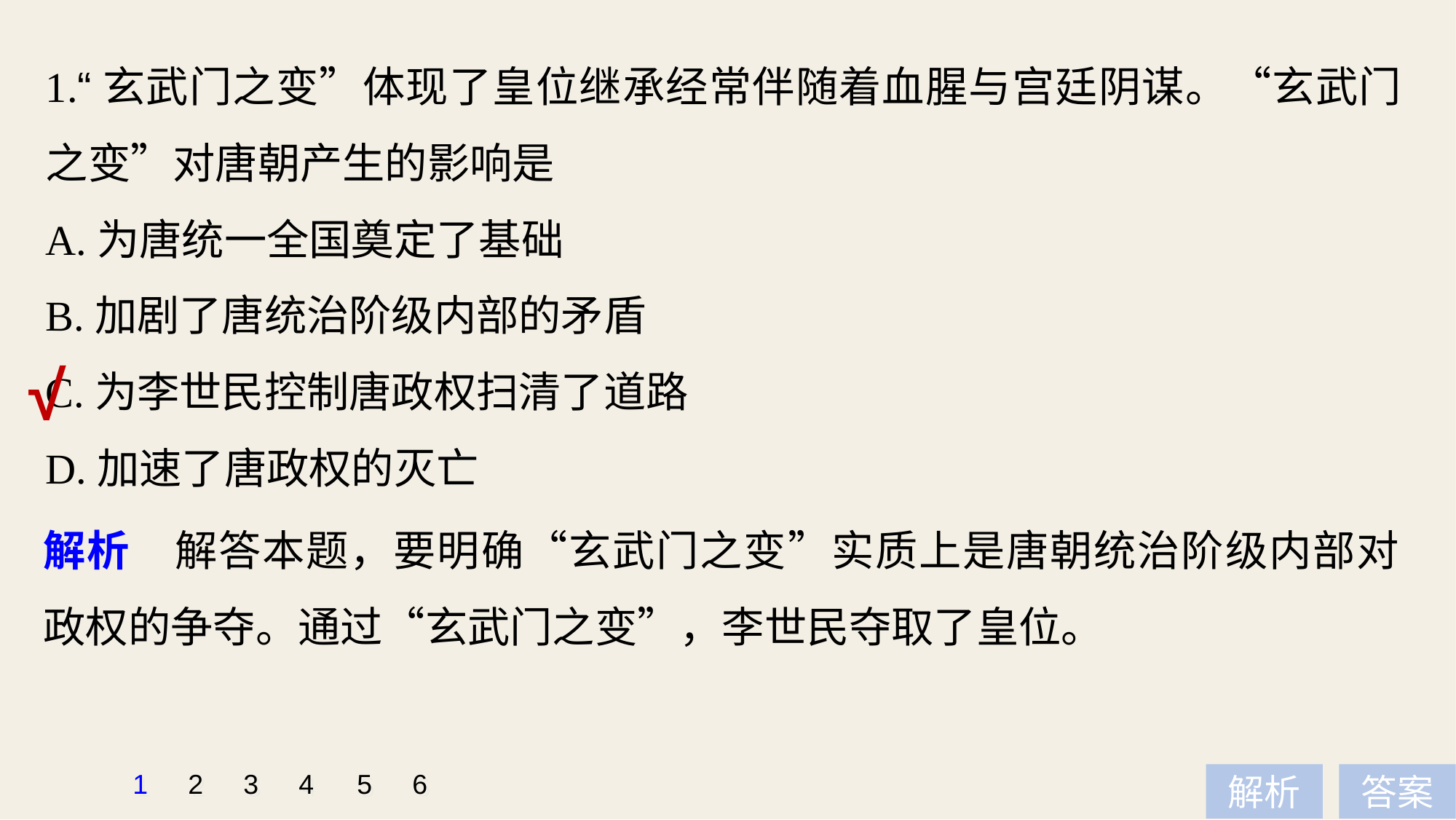

1.“玄武门之变”体现了皇位继承经常伴随着血腥与宫廷阴谋。“玄武门之变”对唐朝产生的影响是
A.为唐统一全国奠定了基础
B.加剧了唐统治阶级内部的矛盾
C.为李世民控制唐政权扫清了道路
D.加速了唐政权的灭亡
√
解析　解答本题，要明确“玄武门之变”实质上是唐朝统治阶级内部对政权的争夺。通过“玄武门之变”，李世民夺取了皇位。
1
2
3
4
5
6
解析
答案